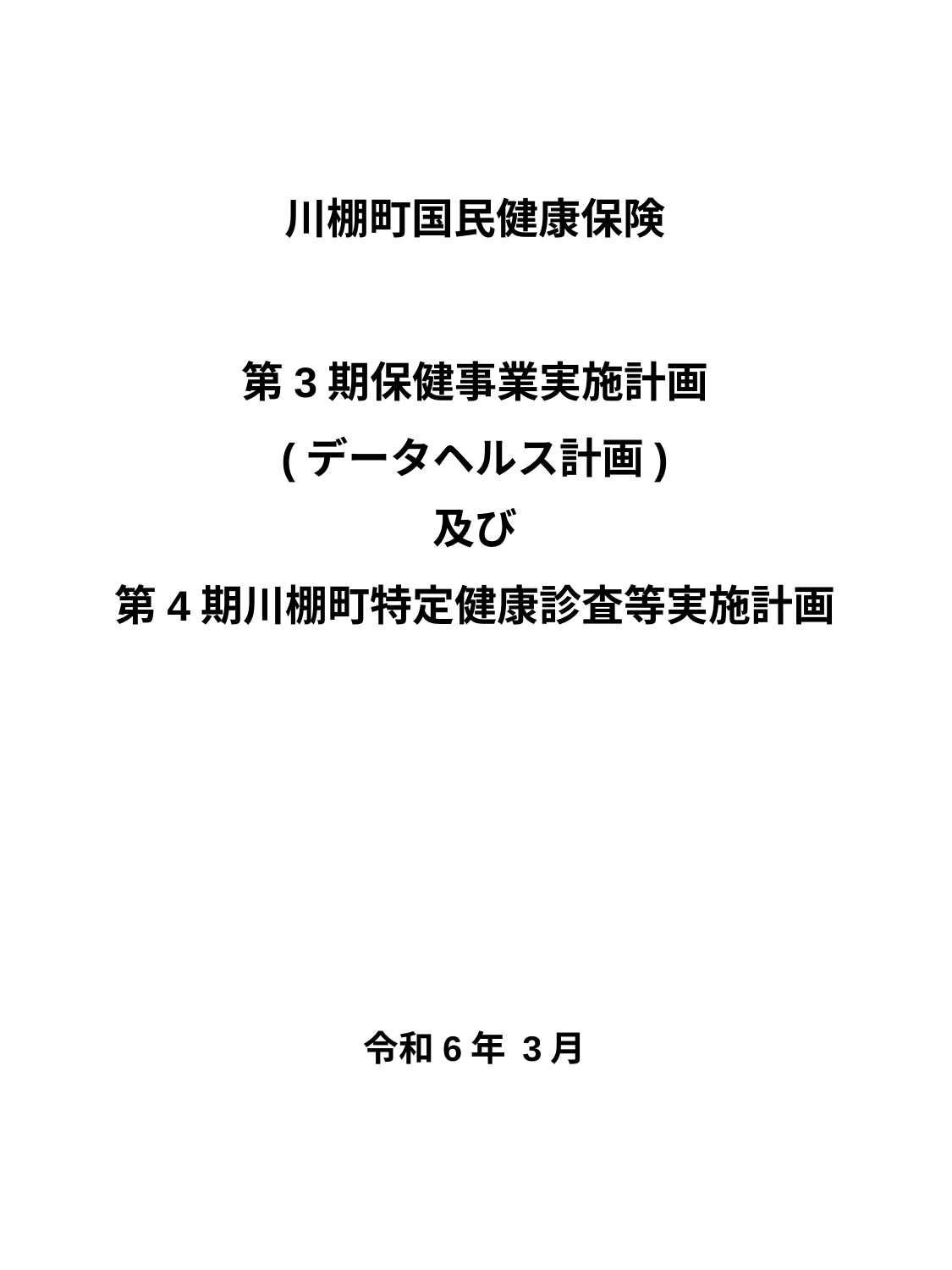

川棚町国民健康保険
第3期保健事業実施計画
(データヘルス計画)
及び
第4期川棚町特定健康診査等実施計画
令和6年 3月